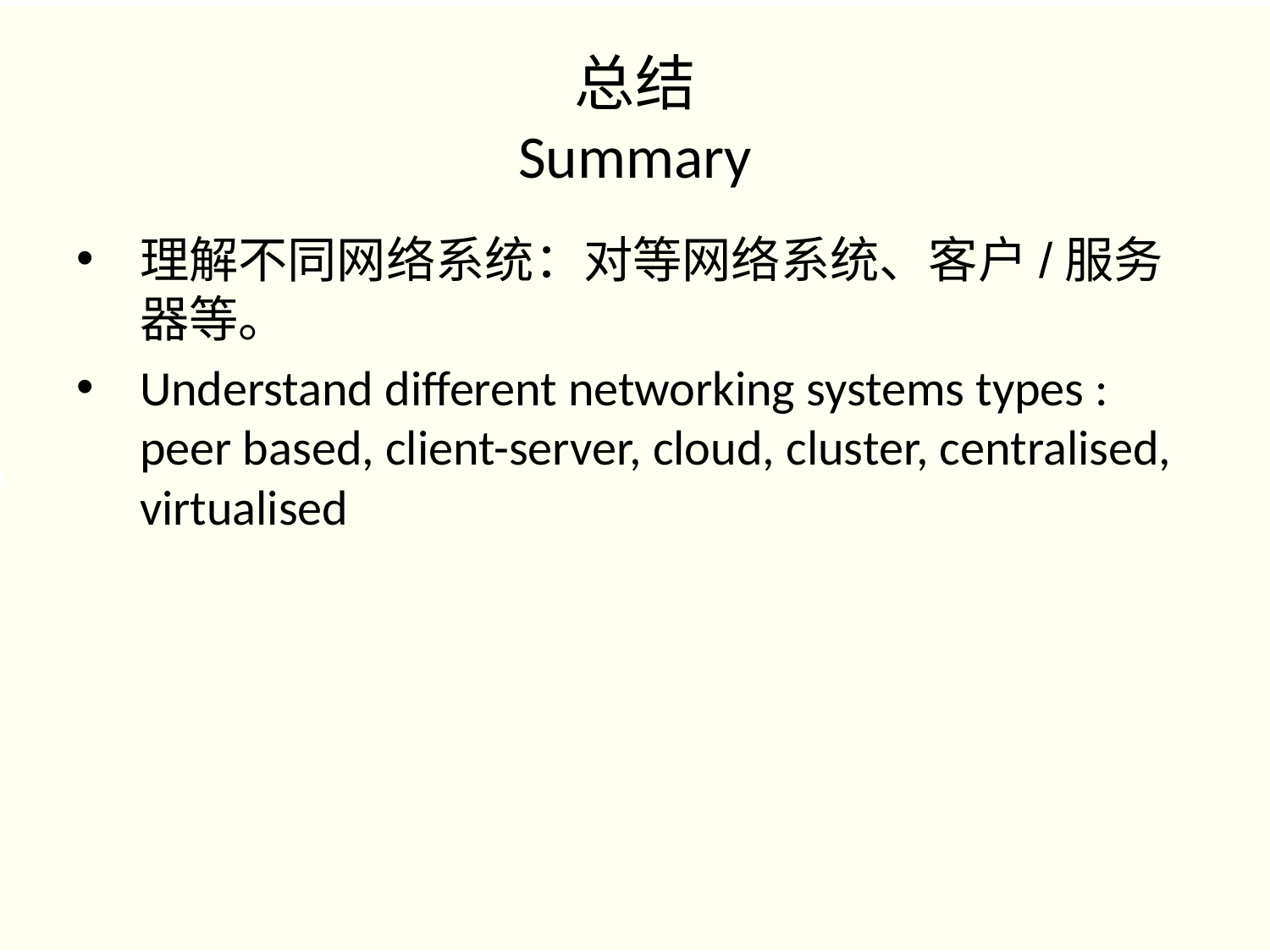

总结
Summary
理解不同网络系统：对等网络系统、客户/服务器等。
Understand different networking systems types : peer based, client-server, cloud, cluster, centralised, virtualised